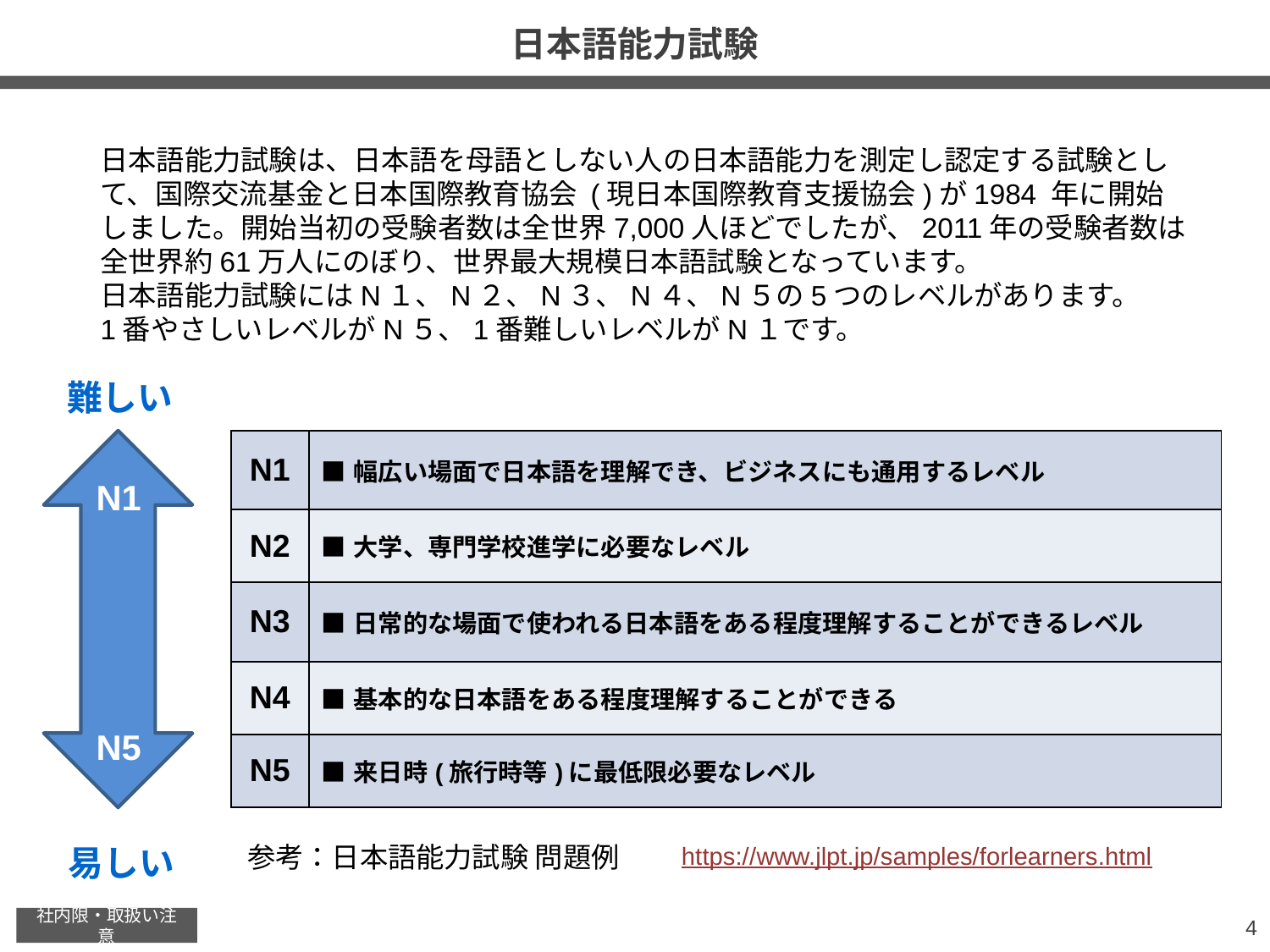

# 日本語能力試験
日本語能力試験は、日本語を母語としない人の日本語能力を測定し認定する試験として、国際交流基金と日本国際教育協会 (現日本国際教育支援協会)が1984 年に開始しました。開始当初の受験者数は全世界7,000人ほどでしたが、2011年の受験者数は全世界約61万人にのぼり、世界最大規模日本語試験となっています。
日本語能力試験にはN１、N２、N３、N４、N５の5つのレベルがあります。
1番やさしいレベルがN５、1番難しいレベルがN１です。
難しい

| N1 | ■幅広い場面で日本語を理解でき、ビジネスにも通用するレベル |
| --- | --- |
| N2 | ■大学、専門学校進学に必要なレベル |
| N3 | ■日常的な場面で使われる日本語をある程度理解することができるレベル |
| N4 | ■基本的な日本語をある程度理解することができる |
| N5 | ■来日時(旅行時等)に最低限必要なレベル |
N1
N5
参考：日本語能力試験 問題例
https://www.jlpt.jp/samples/forlearners.html
易しい
4